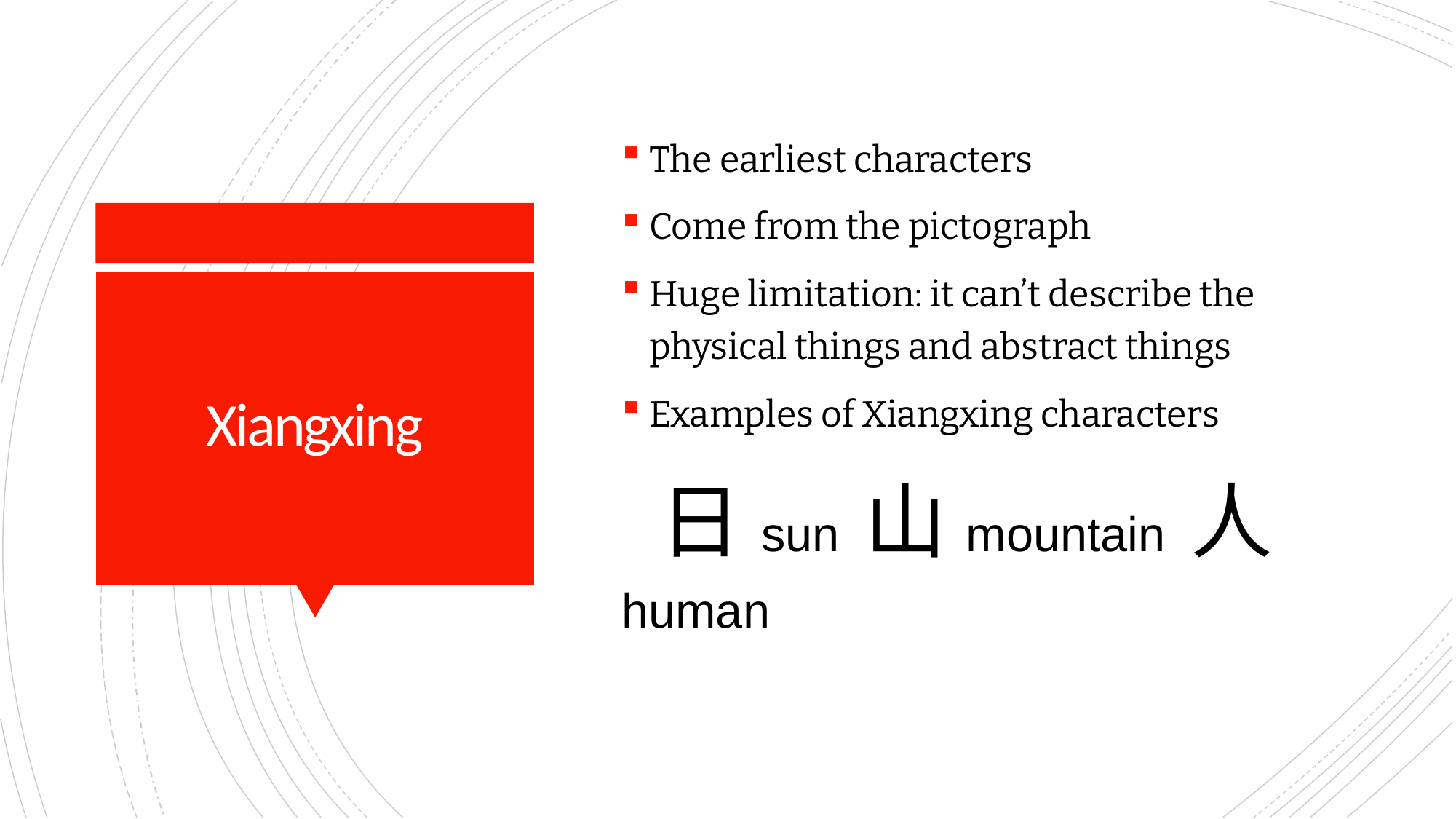

The earliest characters
Come from the pictograph
Huge limitation: it can’t describe the physical things and abstract things
Examples of Xiangxing characters
 日sun 山mountain 人human

# Xiangxing